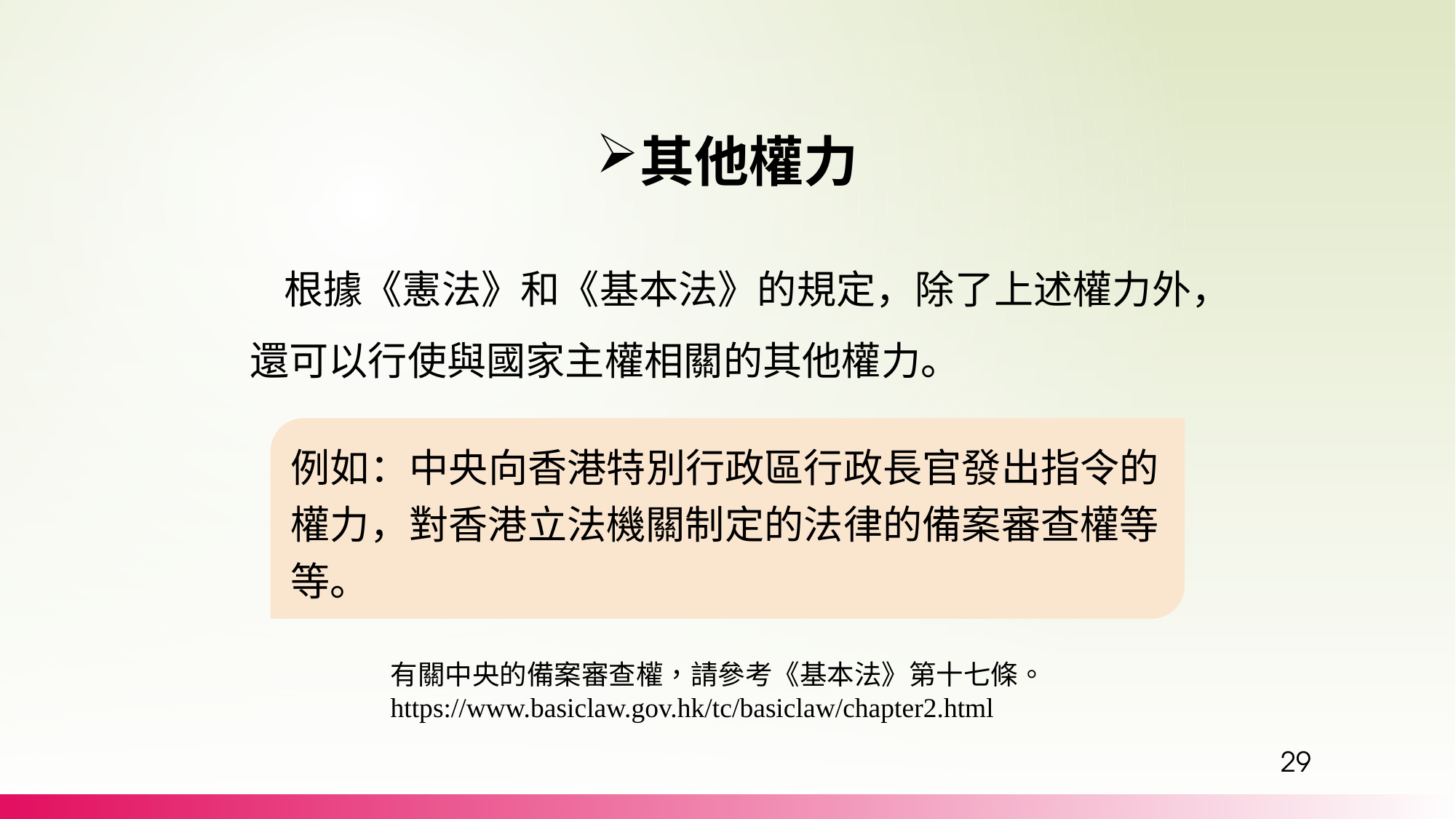

其他權力
    根據《憲法》和《基本法》的規定，除了上述權力外，還可以行使與國家主權相關的其他權力。
例如：中央向香港特別行政區行政長官發出指令的權力，對香港立法機關制定的法律的備案審查權等等。
有關中央的備案審查權，請參考《基本法》第十七條。
https://www.basiclaw.gov.hk/tc/basiclaw/chapter2.html

29